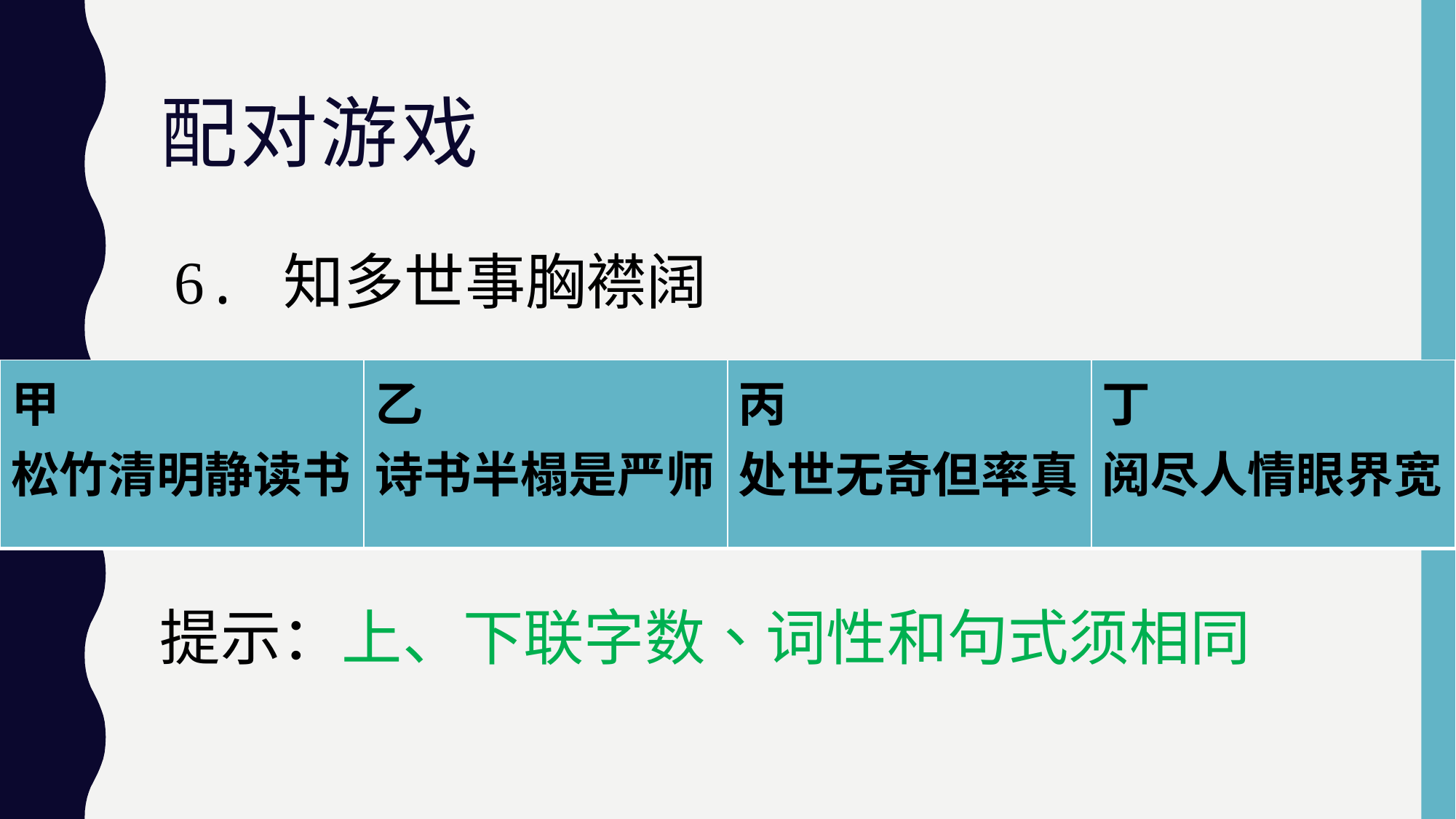

# 配对游戏
6.	知多世事胸襟阔
| 甲 松竹清明静读书 | 乙 诗书半榻是严师 | 丙 处世无奇但率真 | 丁 阅尽人情眼界宽 |
| --- | --- | --- | --- |
提示：上、下联字数、词性和句式须相同